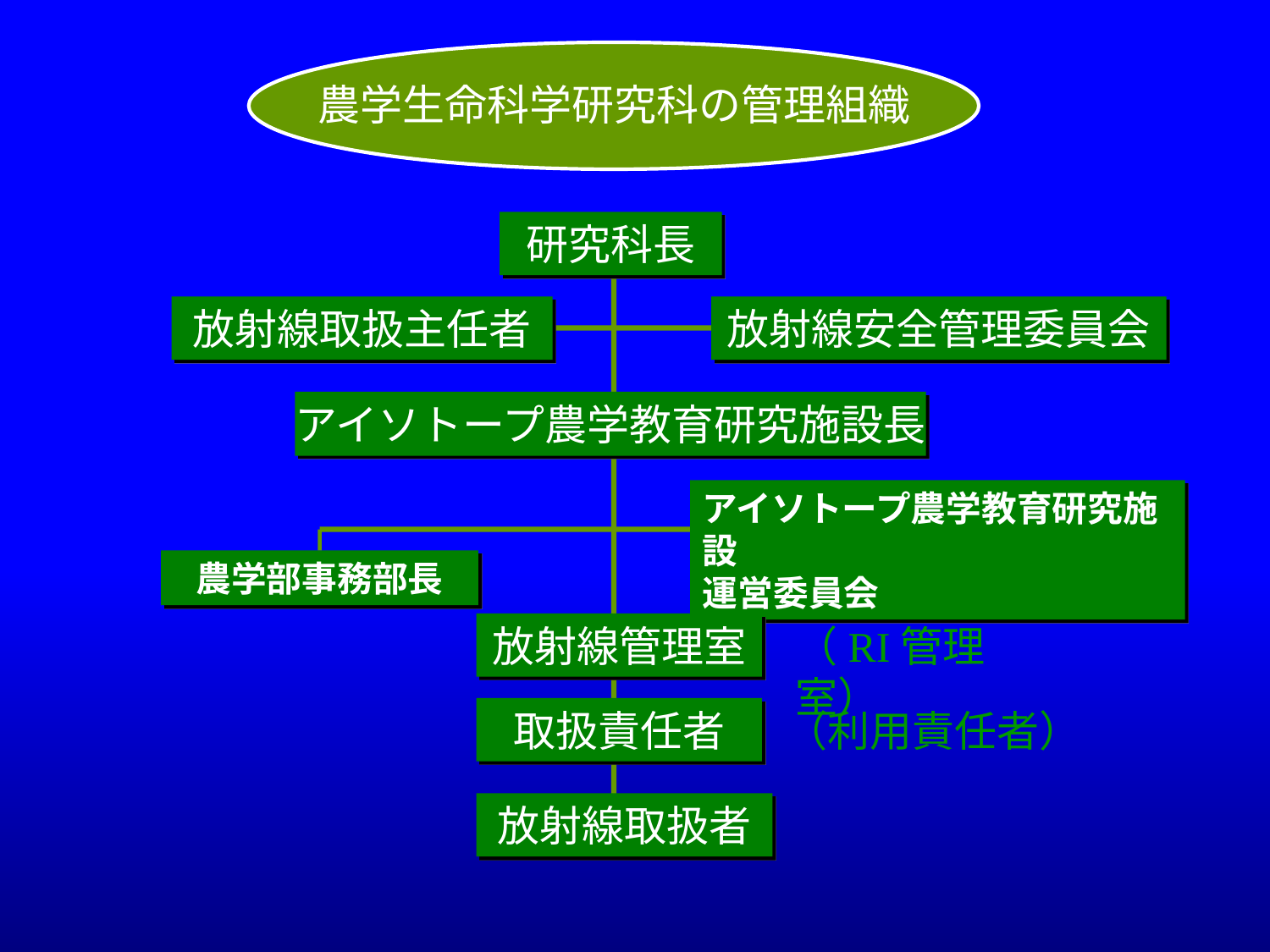

農学生命科学研究科の管理組織
研究科長

放射線取扱主任者
放射線安全管理委員会

アイソトープ農学教育研究施設長
アイソトープ農学教育研究施設
運営委員会

農学部事務部長
放射線管理室
（RI管理室）
取扱責任者
（利用責任者）
放射線取扱者